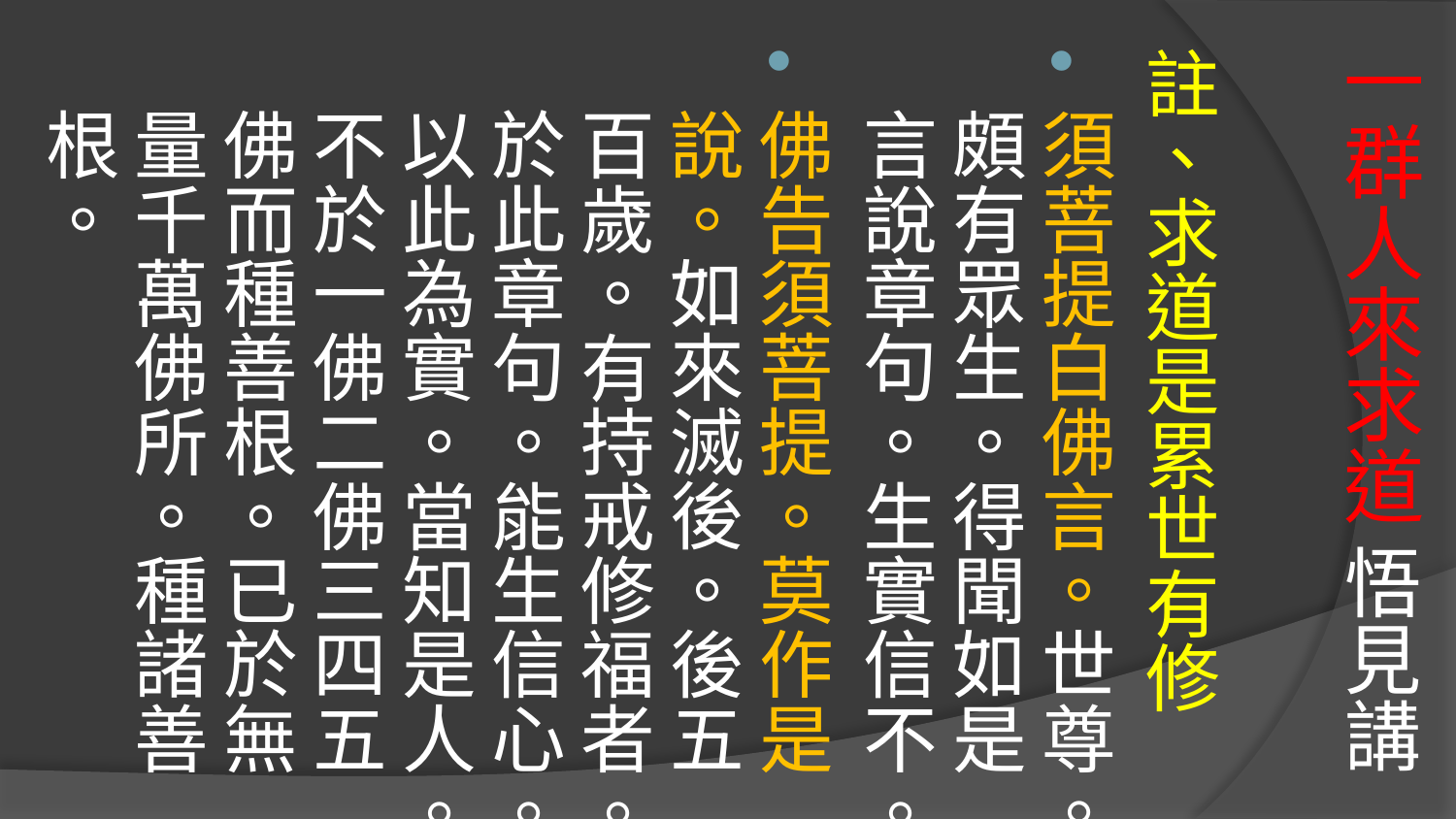

# 一群人來求道 悟見講
註、求道是累世有修
須菩提白佛言。世尊。頗有眾生。得聞如是言說章句。生實信不。
佛告須菩提。莫作是說。如來滅後。後五百歲。有持戒修福者。於此章句。能生信心。以此為實。當知是人。不於一佛二佛三四五佛而種善根。已於無量千萬佛所。種諸善根。